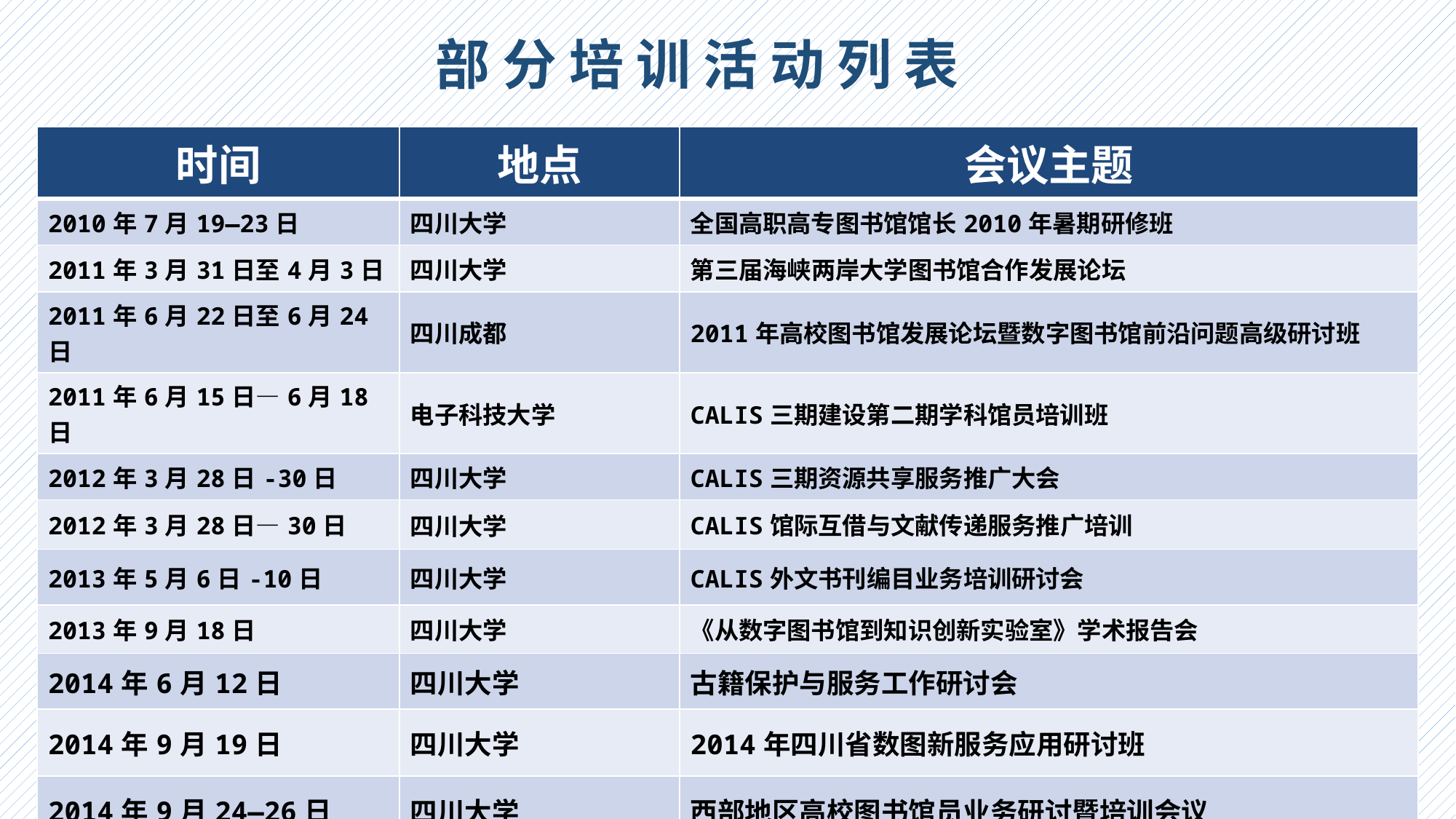

部 分 培 训 活 动 列 表
| 时间 | 地点 | 会议主题 |
| --- | --- | --- |
| 2010年7月19—23日 | 四川大学 | 全国高职高专图书馆馆长2010年暑期研修班 |
| 2011年3月31日至4月3日 | 四川大学 | 第三届海峡两岸大学图书馆合作发展论坛 |
| 2011年6月22日至6月24日 | 四川成都 | 2011年高校图书馆发展论坛暨数字图书馆前沿问题高级研讨班 |
| 2011年6月15日—6月18日 | 电子科技大学 | CALIS三期建设第二期学科馆员培训班 |
| 2012年3月28日-30日 | 四川大学 | CALIS三期资源共享服务推广大会 |
| 2012年3月28日—30日 | 四川大学 | CALIS馆际互借与文献传递服务推广培训 |
| 2013年5月6日-10日 | 四川大学 | CALIS外文书刊编目业务培训研讨会 |
| 2013年9月18日 | 四川大学 | 《从数字图书馆到知识创新实验室》学术报告会 |
| 2014年6月12日 | 四川大学 | 古籍保护与服务工作研讨会 |
| 2014年9月19日 | 四川大学 | 2014年四川省数图新服务应用研讨班 |
| 2014年9月24—26日 | 四川大学 | 西部地区高校图书馆员业务研讨暨培训会议 |